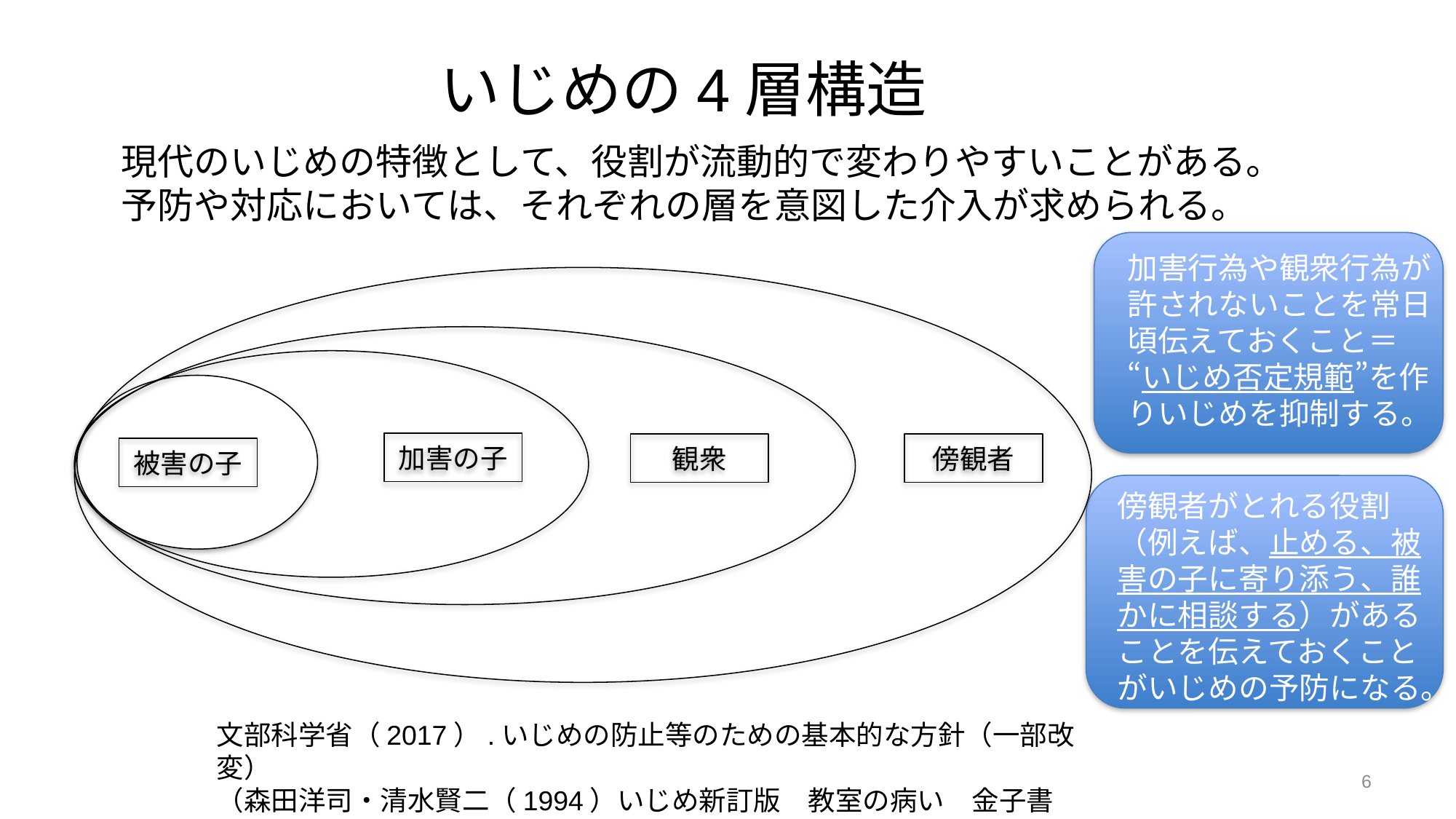

# いじめの4層構造
現代のいじめの特徴として、役割が流動的で変わりやすいことがある。
予防や対応においては、それぞれの層を意図した介入が求められる。

加害行為や観衆行為が許されないことを常日頃伝えておくこと＝“いじめ否定規範”を作りいじめを抑制する。

加害の子
観衆
傍観者
被害の子

傍観者がとれる役割（例えば、止める、被害の子に寄り添う、誰かに相談する）があることを伝えておくことがいじめの予防になる。
文部科学省（2017）.いじめの防止等のための基本的な方針（一部改変）
（森田洋司・清水賢二（1994）いじめ新訂版　教室の病い　金子書房）
6